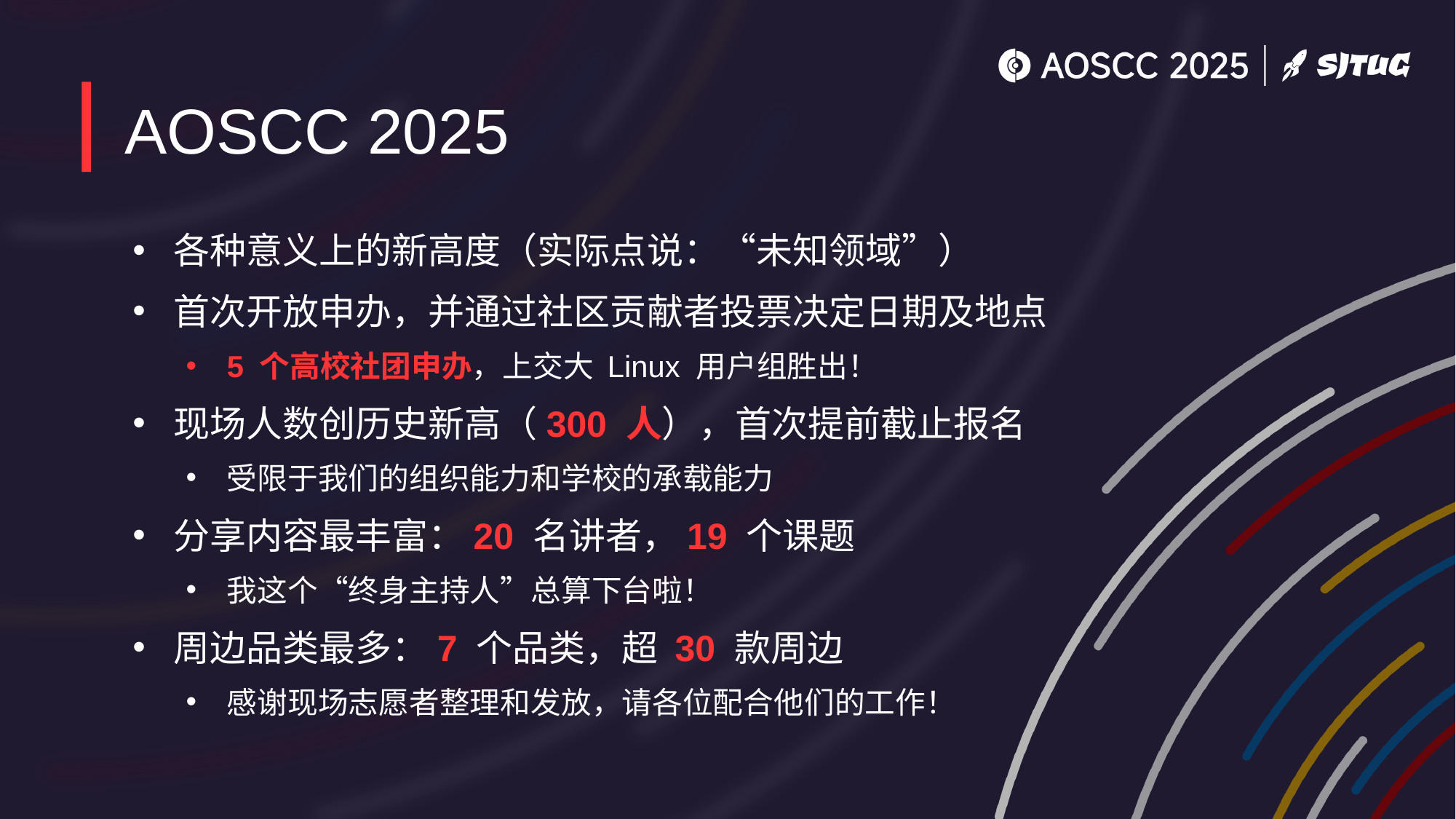

# AOSCC 2025
各种意义上的新高度（实际点说：“未知领域”）
首次开放申办，并通过社区贡献者投票决定日期及地点
5 个高校社团申办，上交大 Linux 用户组胜出！
现场人数创历史新高（300 人），首次提前截止报名
受限于我们的组织能力和学校的承载能力
分享内容最丰富：20 名讲者，19 个课题
我这个“终身主持人”总算下台啦！
周边品类最多：7 个品类，超 30 款周边
感谢现场志愿者整理和发放，请各位配合他们的工作！